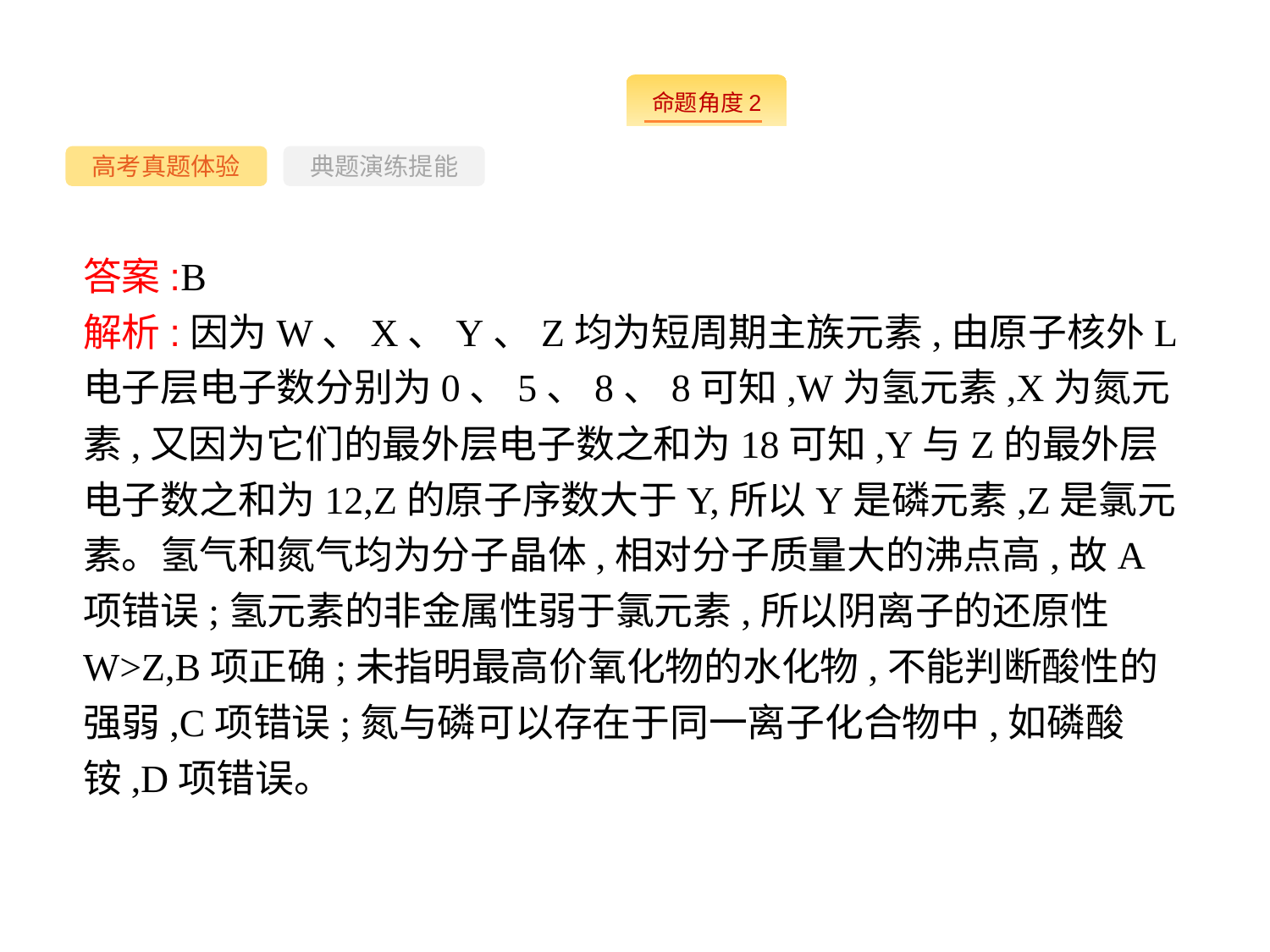

-50-
高考真题体验
典题演练提能
答案:B
解析:因为W、X、Y、Z均为短周期主族元素,由原子核外L电子层电子数分别为0、5、8、8可知,W为氢元素,X为氮元素,又因为它们的最外层电子数之和为18可知,Y与Z的最外层电子数之和为12,Z的原子序数大于Y,所以Y是磷元素,Z是氯元素。氢气和氮气均为分子晶体,相对分子质量大的沸点高,故A项错误;氢元素的非金属性弱于氯元素,所以阴离子的还原性W>Z,B项正确;未指明最高价氧化物的水化物,不能判断酸性的强弱,C项错误;氮与磷可以存在于同一离子化合物中,如磷酸铵,D项错误。